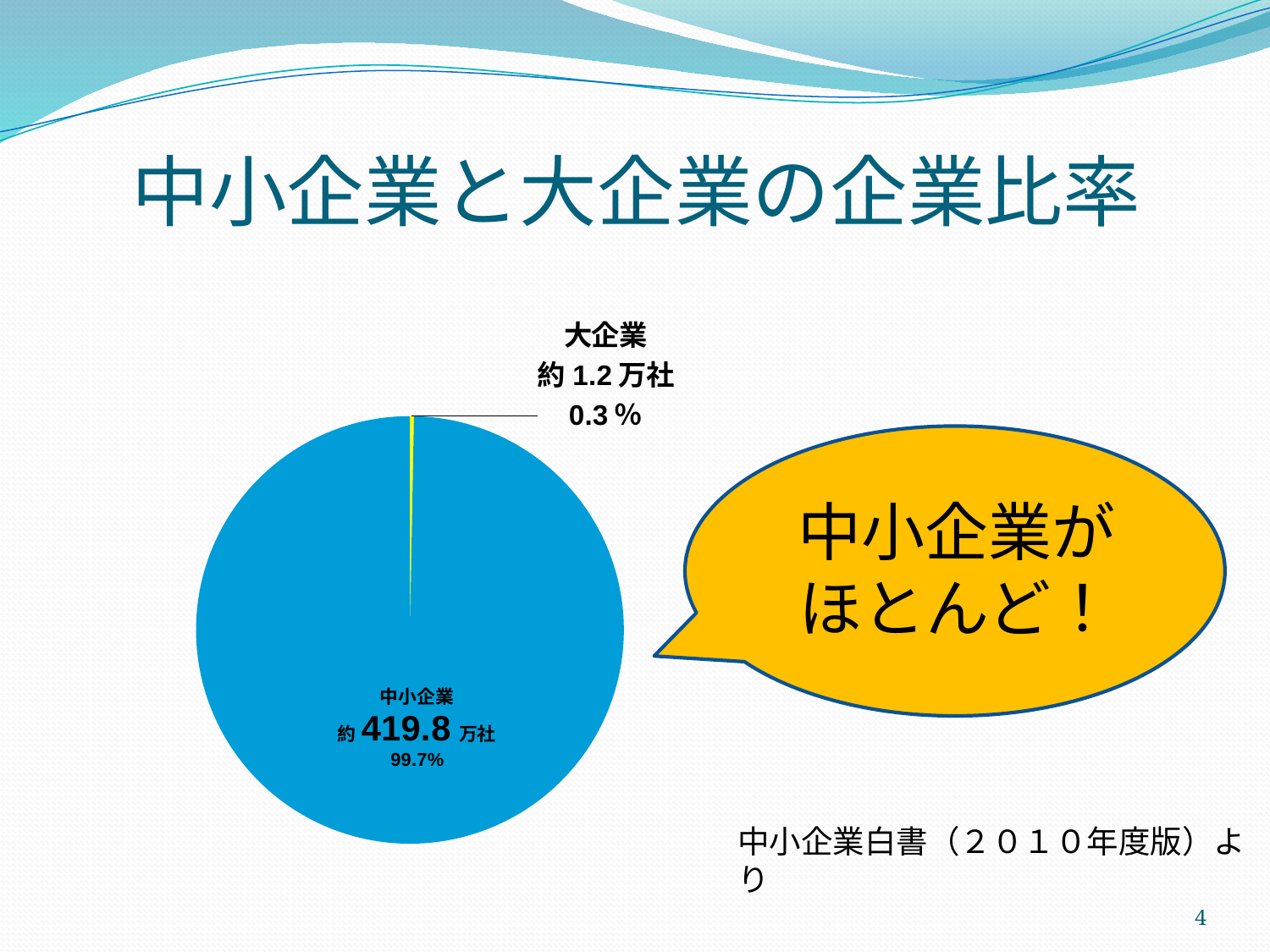

# 中小企業と大企業の企業比率

### Chart

| Category |  |
|---|---|
| 大企業 | 0.3000000000000003 |
| 中小企業 | 99.7 |
中小企業が
ほとんど！
中小企業白書（２０１０年度版）より
4